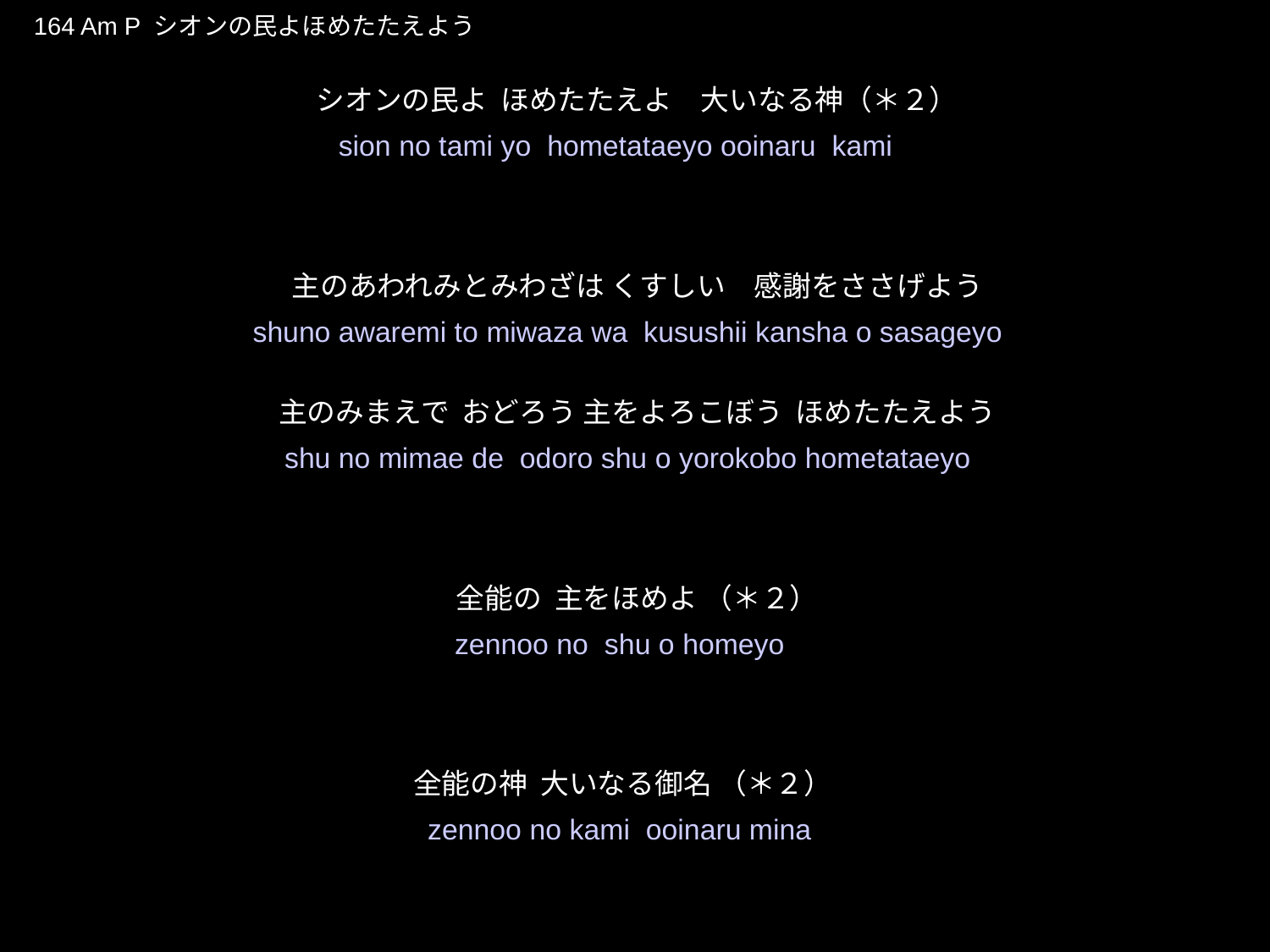

しおんのたみよほめたたえよう
★P
164 Am P シオンの民よほめたたえよう
シオンの民よ  ほめたたえよ　大いなる神（＊２）
主のあわれみとみわざは くすしい　感謝をささげよう
主のみまえで  おどろう 主をよろこぼう  ほめたたえよう
全能の  主をほめよ （＊２）
全能の神  大いなる御名 （＊２）
★３
sion no tami yo  hometataeyo ooinaru  kami
shuno awaremi to miwaza wa  kusushii kansha o sasageyo
shu no mimae de  odoro shu o yorokobo hometataeyo
zennoo no  shu o homeyo
zennoo no kami  ooinaru mina